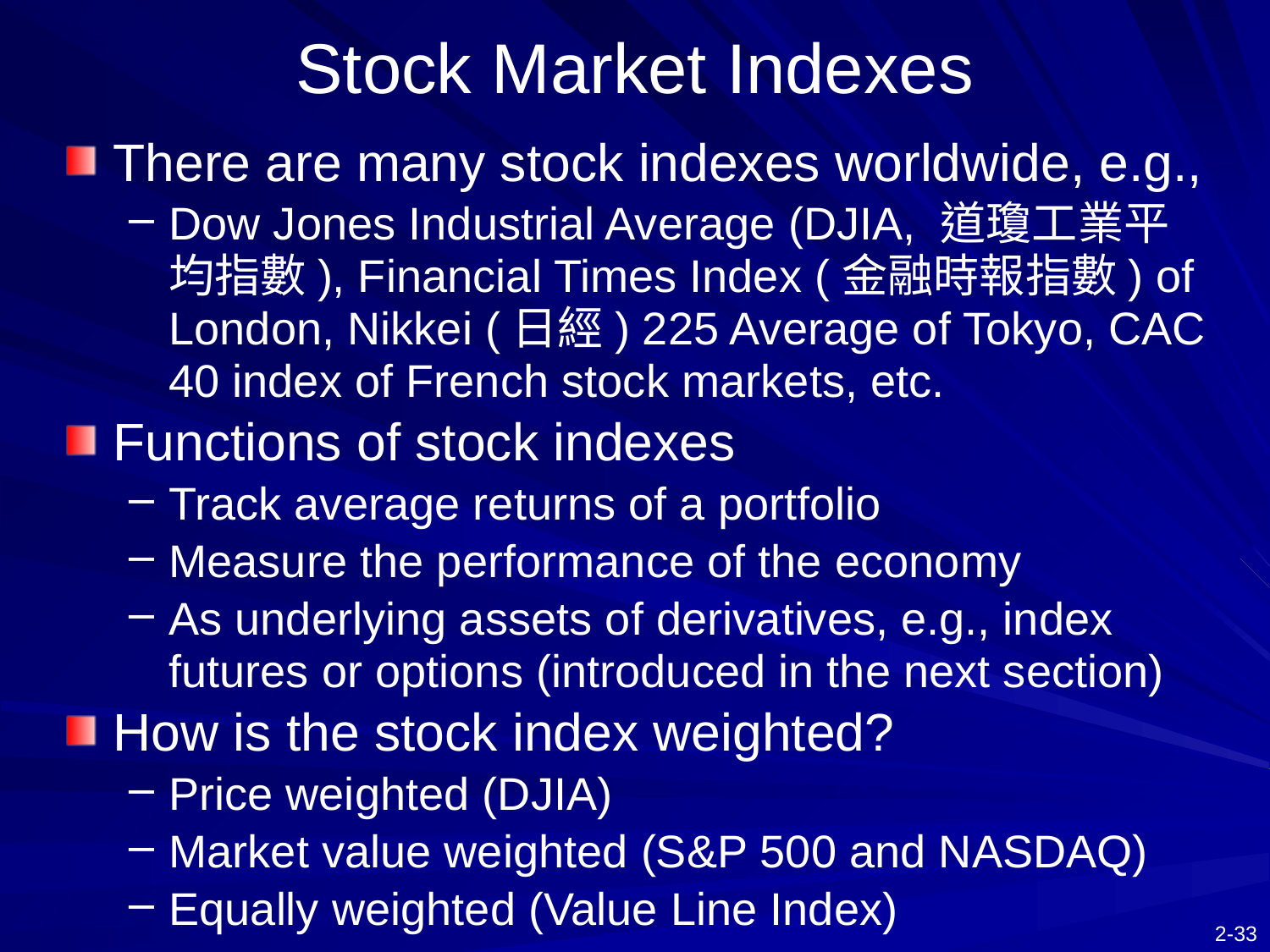

# Stock Market Indexes
There are many stock indexes worldwide, e.g.,
Dow Jones Industrial Average (DJIA, 道瓊工業平均指數), Financial Times Index (金融時報指數) of London, Nikkei (日經) 225 Average of Tokyo, CAC 40 index of French stock markets, etc.
Functions of stock indexes
Track average returns of a portfolio
Measure the performance of the economy
As underlying assets of derivatives, e.g., index futures or options (introduced in the next section)
How is the stock index weighted?
Price weighted (DJIA)
Market value weighted (S&P 500 and NASDAQ)
Equally weighted (Value Line Index)